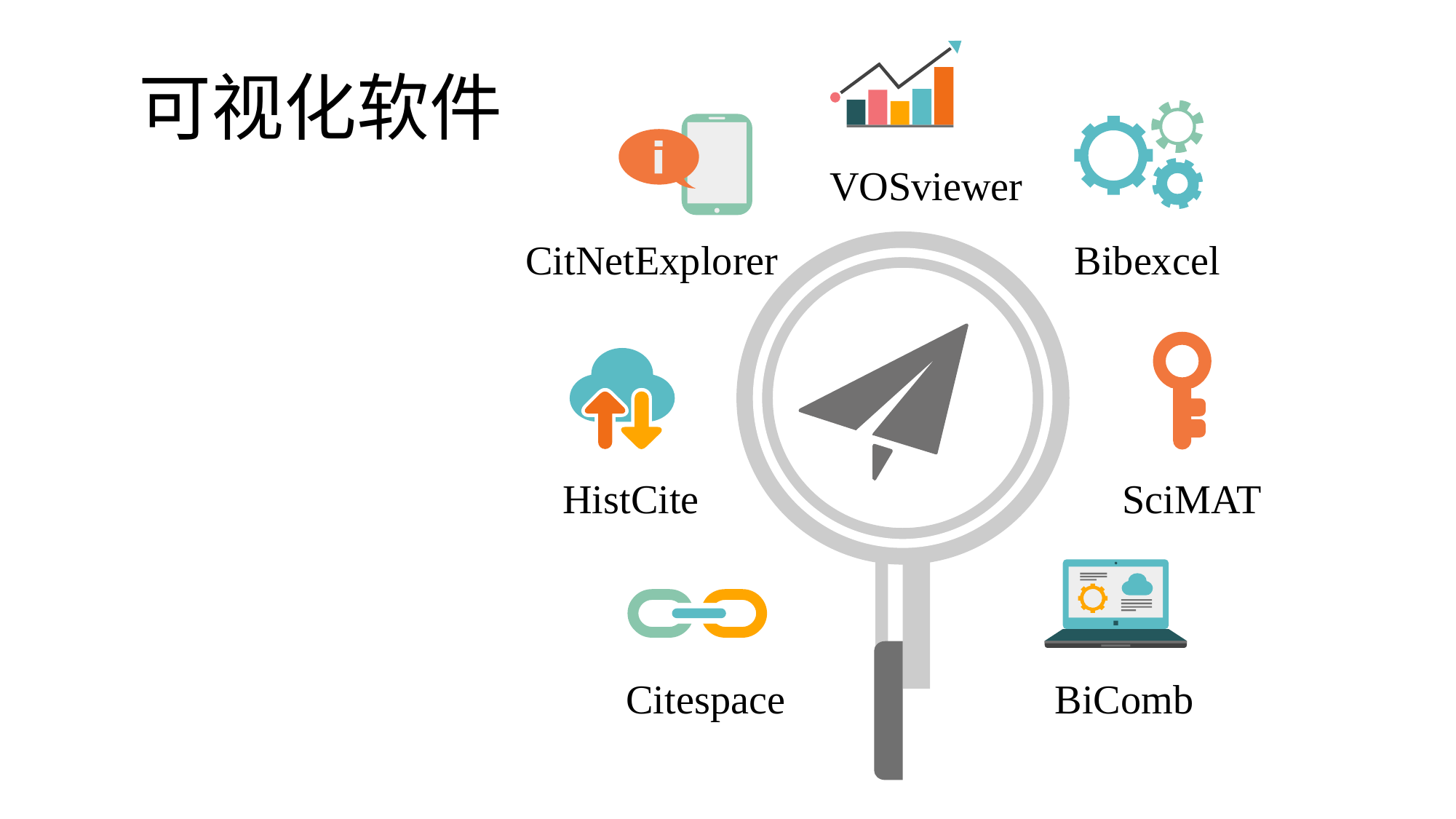

可视化软件

VOSviewer

CitNetExplorer
Bibexcel

HistCite
SciMAT

Citespace
BiComb